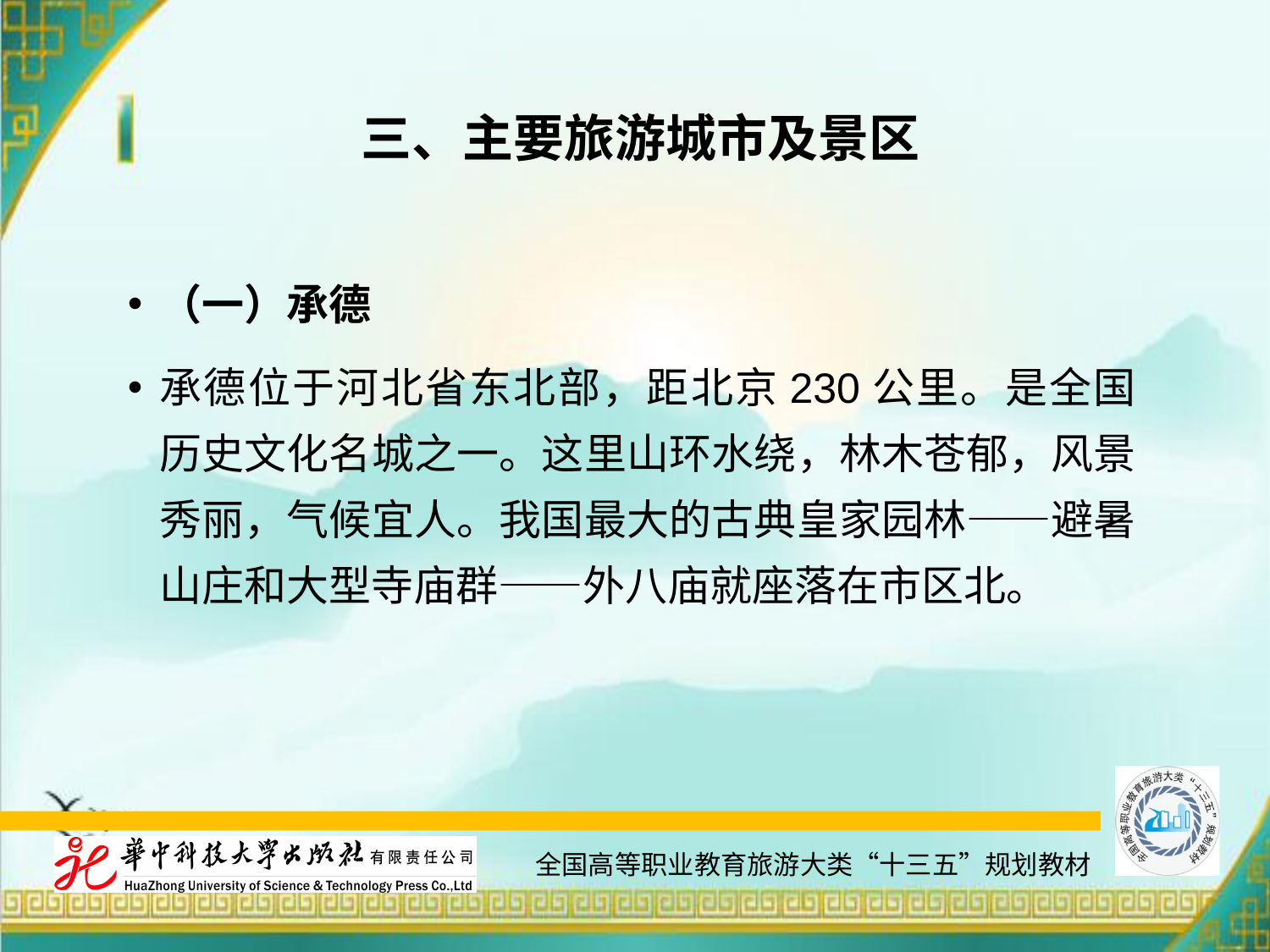

# 三、主要旅游城市及景区
（一）承德
承德位于河北省东北部，距北京230公里。是全国历史文化名城之一。这里山环水绕，林木苍郁，风景秀丽，气候宜人。我国最大的古典皇家园林——避暑山庄和大型寺庙群——外八庙就座落在市区北。